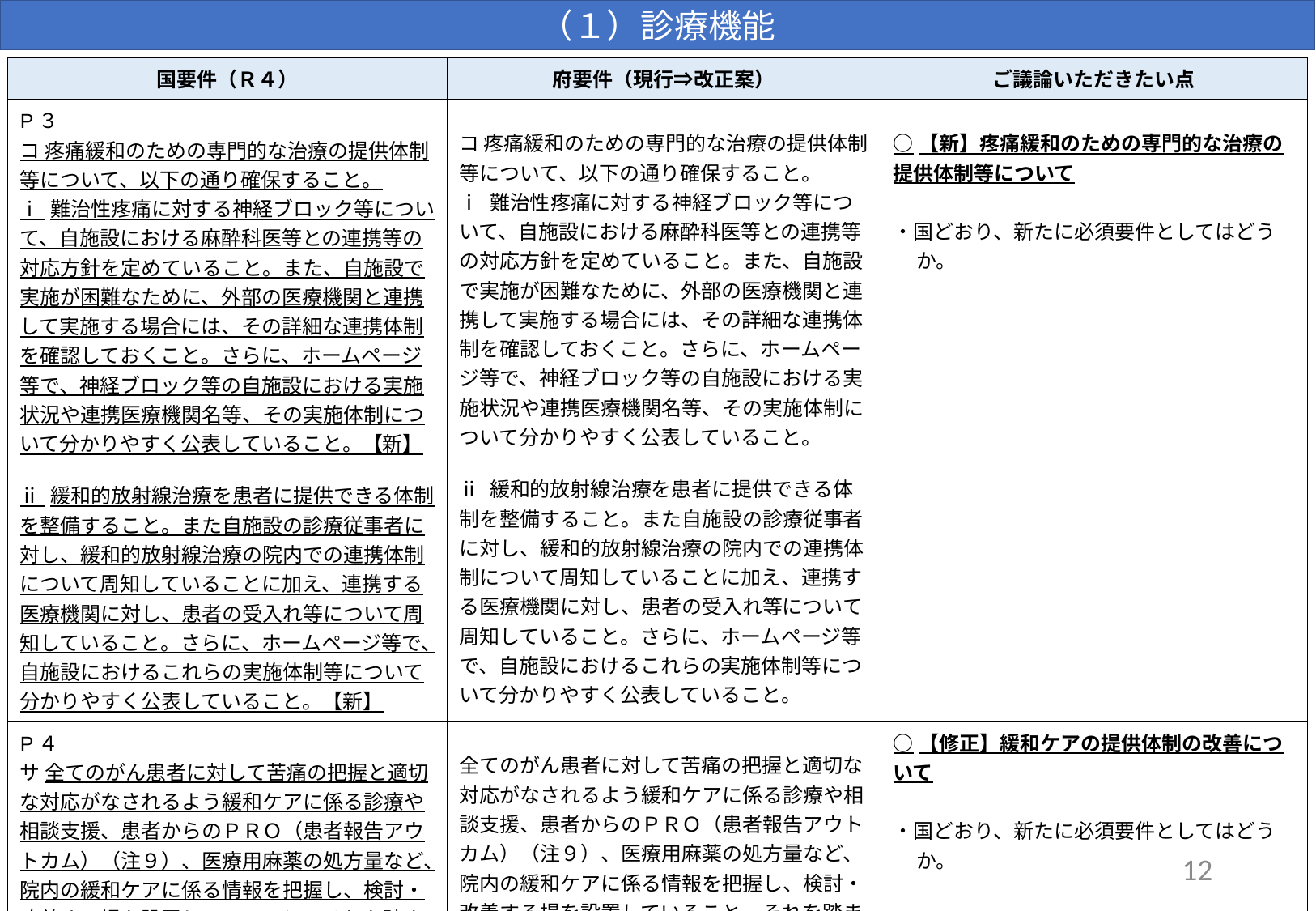

（１）診療機能
| 国要件（Ｒ４） | 府要件（現行⇒改正案） | ご議論いただきたい点 |
| --- | --- | --- |
| P３ コ 疼痛緩和のための専門的な治療の提供体制等について、以下の通り確保すること。 ⅰ 難治性疼痛に対する神経ブロック等について、自施設における麻酔科医等との連携等の対応方針を定めていること。また、自施設で実施が困難なために、外部の医療機関と連携して実施する場合には、その詳細な連携体制を確認しておくこと。さらに、ホームページ等で、神経ブロック等の自施設における実施状況や連携医療機関名等、その実施体制について分かりやすく公表していること。【新】 ⅱ 緩和的放射線治療を患者に提供できる体制を整備すること。また自施設の診療従事者に対し、緩和的放射線治療の院内での連携体制について周知していることに加え、連携する医療機関に対し、患者の受入れ等について周知していること。さらに、ホームページ等で、自施設におけるこれらの実施体制等について分かりやすく公表していること。【新】 | コ 疼痛緩和のための専門的な治療の提供体制等について、以下の通り確保すること。 ⅰ 難治性疼痛に対する神経ブロック等について、自施設における麻酔科医等との連携等の対応方針を定めていること。また、自施設で実施が困難なために、外部の医療機関と連携して実施する場合には、その詳細な連携体制を確認しておくこと。さらに、ホームページ等で、神経ブロック等の自施設における実施状況や連携医療機関名等、その実施体制について分かりやすく公表していること。 ⅱ 緩和的放射線治療を患者に提供できる体制を整備すること。また自施設の診療従事者に対し、緩和的放射線治療の院内での連携体制について周知していることに加え、連携する医療機関に対し、患者の受入れ等について周知していること。さらに、ホームページ等で、自施設におけるこれらの実施体制等について分かりやすく公表していること。 | ○【新】疼痛緩和のための専門的な治療の提供体制等について 　 ・国どおり、新たに必須要件としてはどうか。 |
| P４ サ 全てのがん患者に対して苦痛の把握と適切な対応がなされるよう緩和ケアに係る診療や相談支援、患者からのＰＲＯ（患者報告アウトカム）（注９）、医療用麻薬の処方量など、院内の緩和ケアに係る情報を把握し、検討・改善する場を設置していること。それを踏まえて自施設において組織的な改善策を講じる等、緩和ケアの提供体制の改善に努めること。【修正】 | 全てのがん患者に対して苦痛の把握と適切な対応がなされるよう緩和ケアに係る診療や相談支援、患者からのＰＲＯ（患者報告アウトカム）（注９）、医療用麻薬の処方量など、院内の緩和ケアに係る情報を把握し、検討・改善する場を設置していること。それを踏まえて自施設において組織的な改善策を講じる等、緩和ケアの提供体制の改善に努めること。 | ○【修正】緩和ケアの提供体制の改善について 　 ・国どおり、新たに必須要件としてはどうか。 |
12